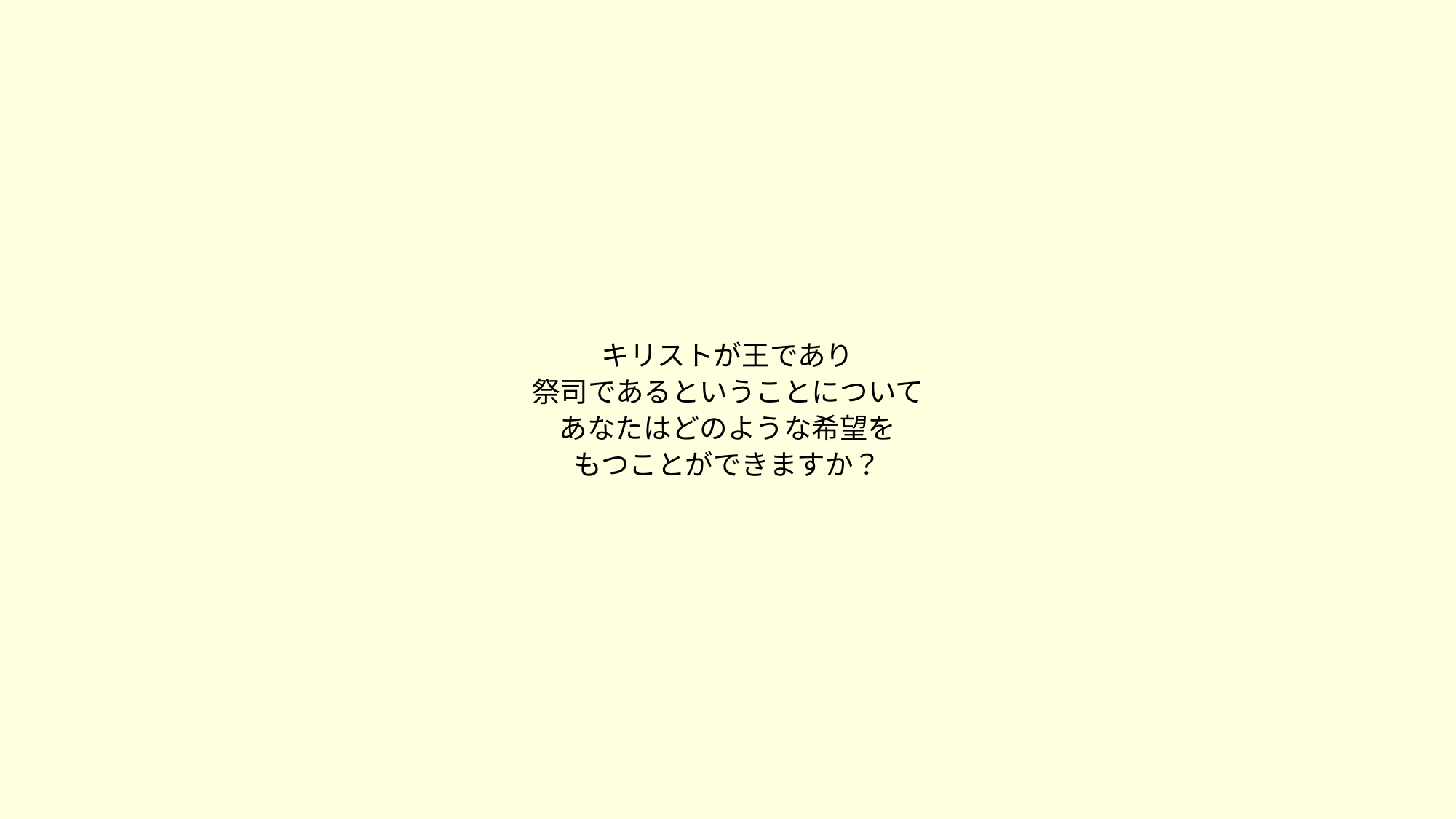

# キリストが王であり 祭司であるということについて あなたはどのような希望を もつことができますか？